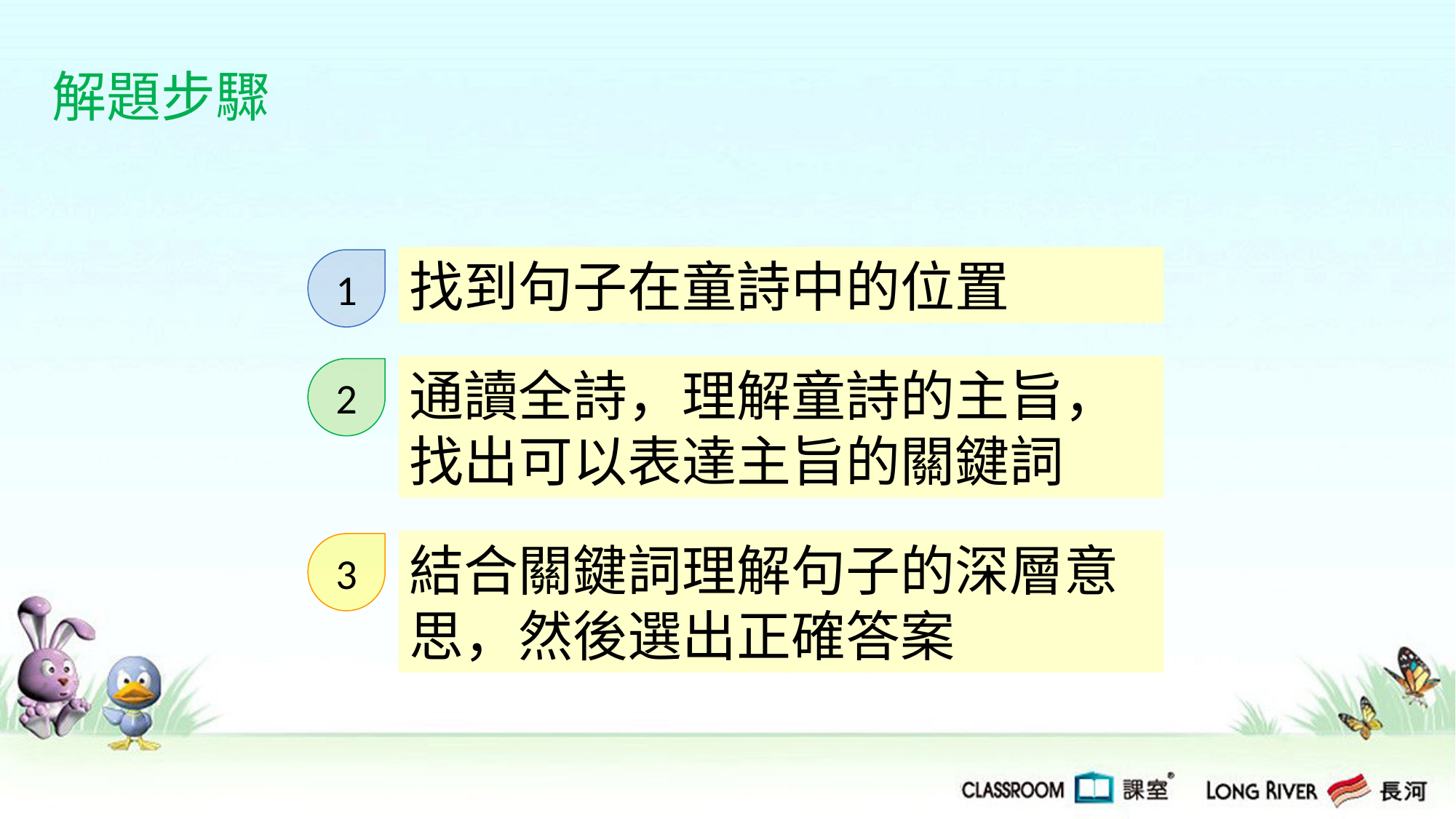

解題步驟
找到句子在童詩中的位置
1
通讀全詩，理解童詩的主旨，找出可以表達主旨的關鍵詞
2
結合關鍵詞理解句子的深層意思，然後選出正確答案
3